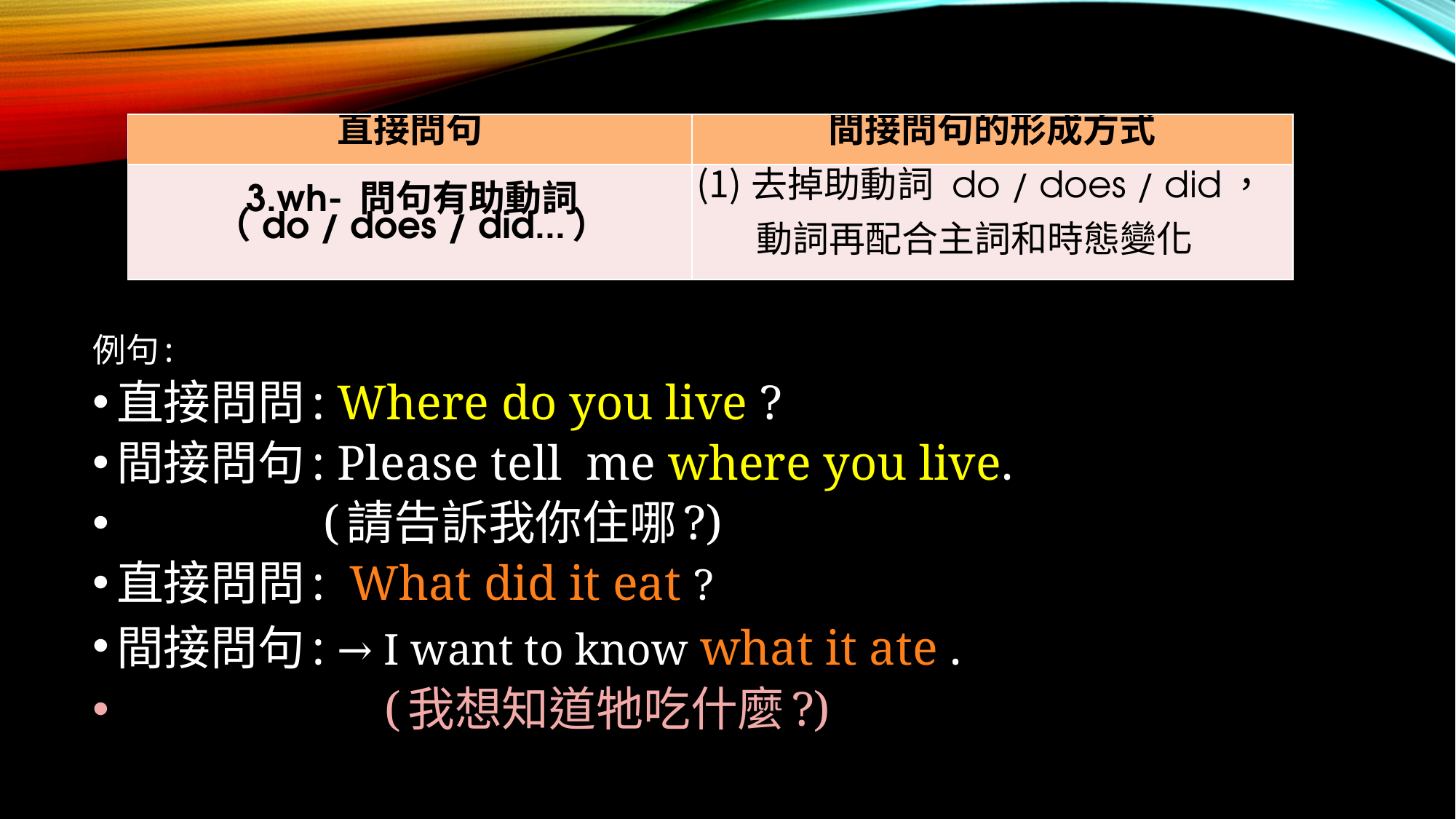

| 直接問句 | 間接問句的形成方式 |
| --- | --- |
| 3.wh- 問句有助動詞 （do / does / did...） | 去掉助動詞 do / does / did， 動詞再配合主詞和時態變化 |
例句:
直接問問: Where do you live ?
間接問句: Please tell  me where you live.
                 (請告訴我你住哪?)
直接問問:  What did it eat ?
間接問句: → I want to know what it ate .
                      (我想知道牠吃什麼?)